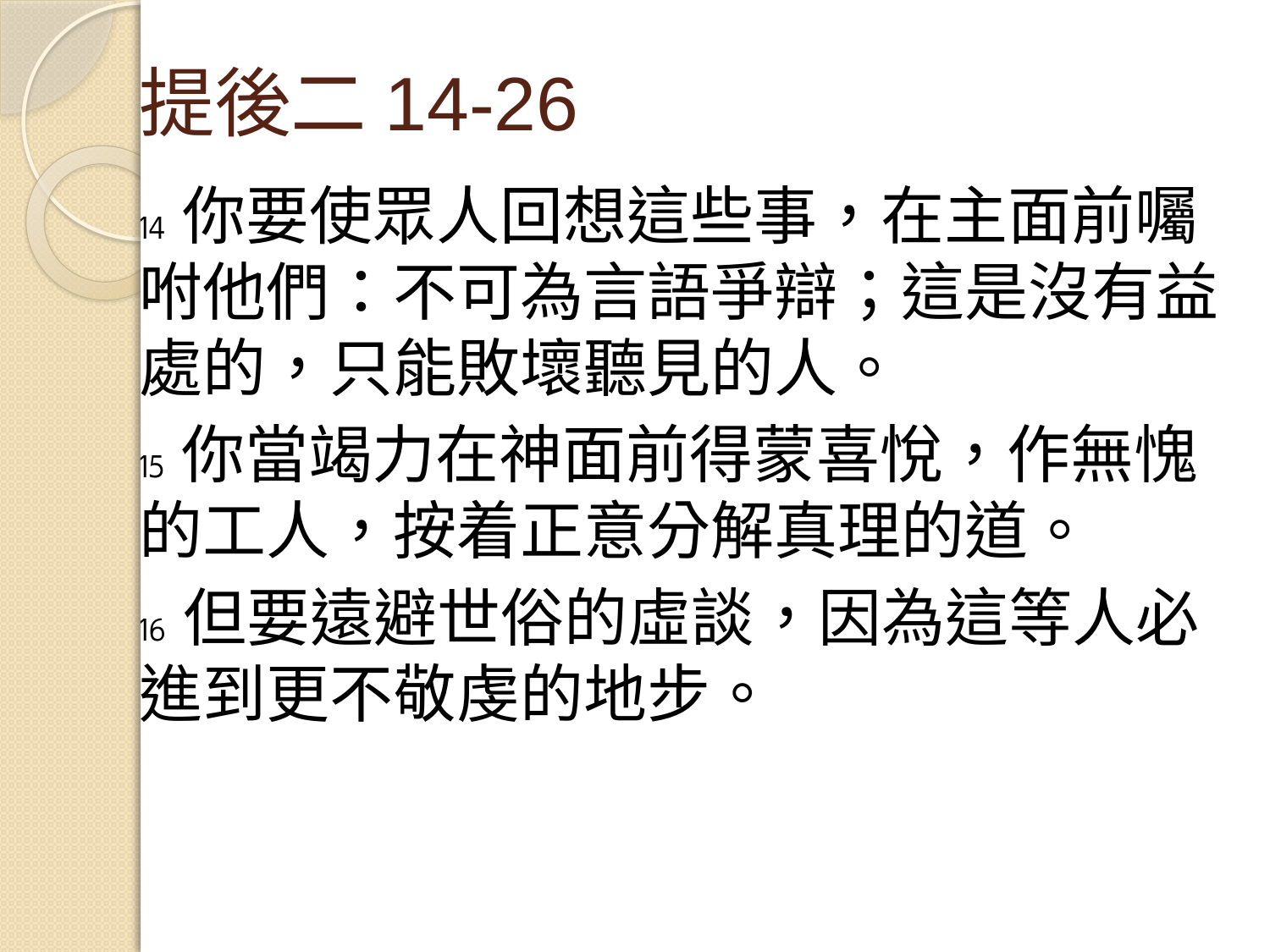

# 提後二14-26
14 你要使眾人回想這些事，在主面前囑咐他們：不可為言語爭辯；這是沒有益處的，只能敗壞聽見的人。
15 你當竭力在神面前得蒙喜悅，作無愧的工人，按着正意分解真理的道。
16 但要遠避世俗的虛談，因為這等人必進到更不敬虔的地步。